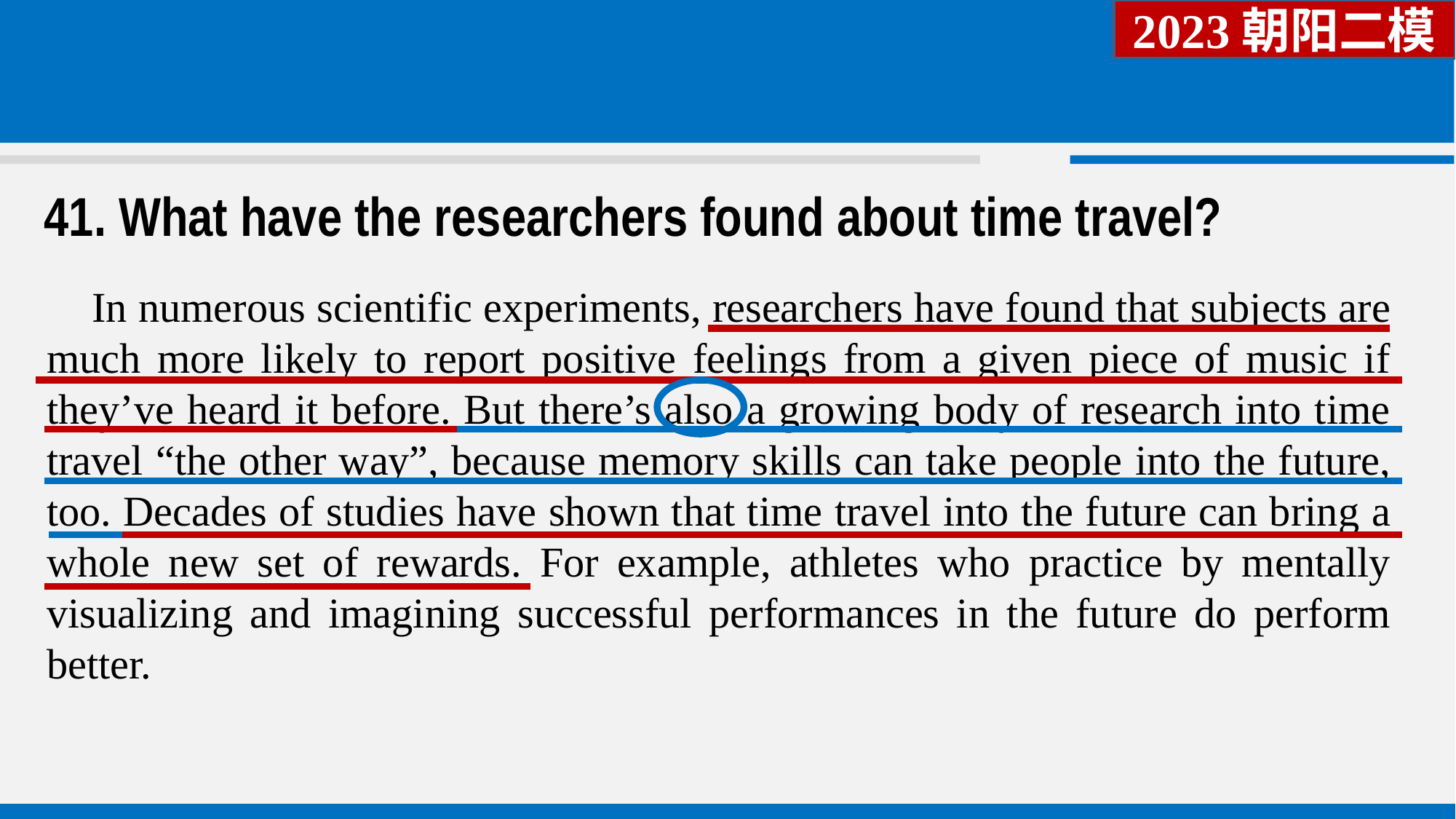

2023朝阳二模
41. What have the researchers found about time travel?
    In numerous scientific experiments, researchers have found that subjects are much more likely to report positive feelings from a given piece of music if they’ve heard it before. But there’s also a growing body of research into time travel “the other way”, because memory skills can take people into the future, too. Decades of studies have shown that time travel into the future can bring a whole new set of rewards. For example, athletes who practice by mentally visualizing and imagining successful performances in the future do perform better.